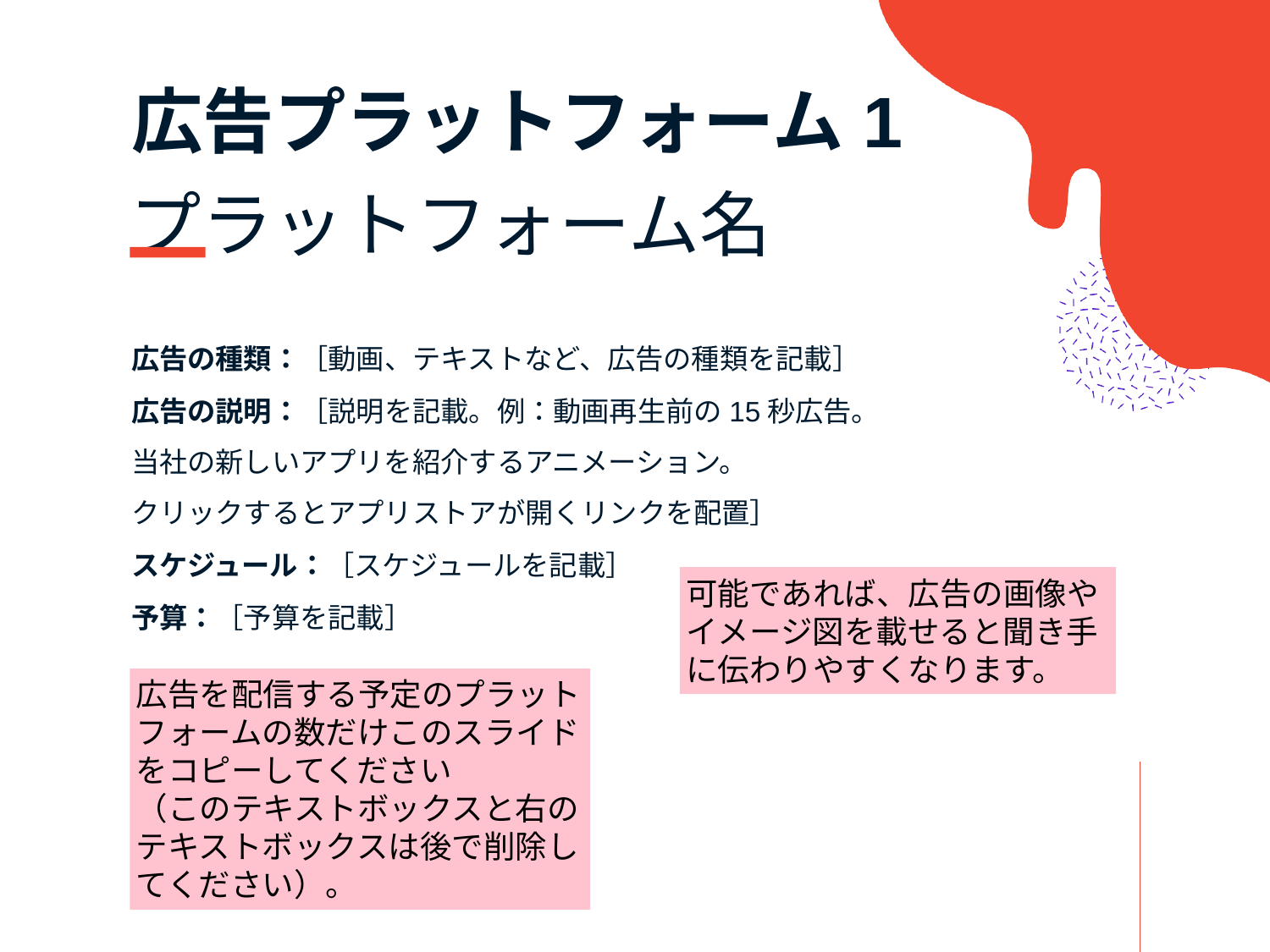

# 広告プラットフォーム1 プラットフォーム名

広告の種類：［動画、テキストなど、広告の種類を記載］
広告の説明：［説明を記載。例：動画再生前の15秒広告。
当社の新しいアプリを紹介するアニメーション。
クリックするとアプリストアが開くリンクを配置］
スケジュール：［スケジュールを記載］
予算：［予算を記載］

可能であれば、広告の画像やイメージ図を載せると聞き手に伝わりやすくなります。
広告を配信する予定のプラットフォームの数だけこのスライドをコピーしてください
（このテキストボックスと右のテキストボックスは後で削除してください）。